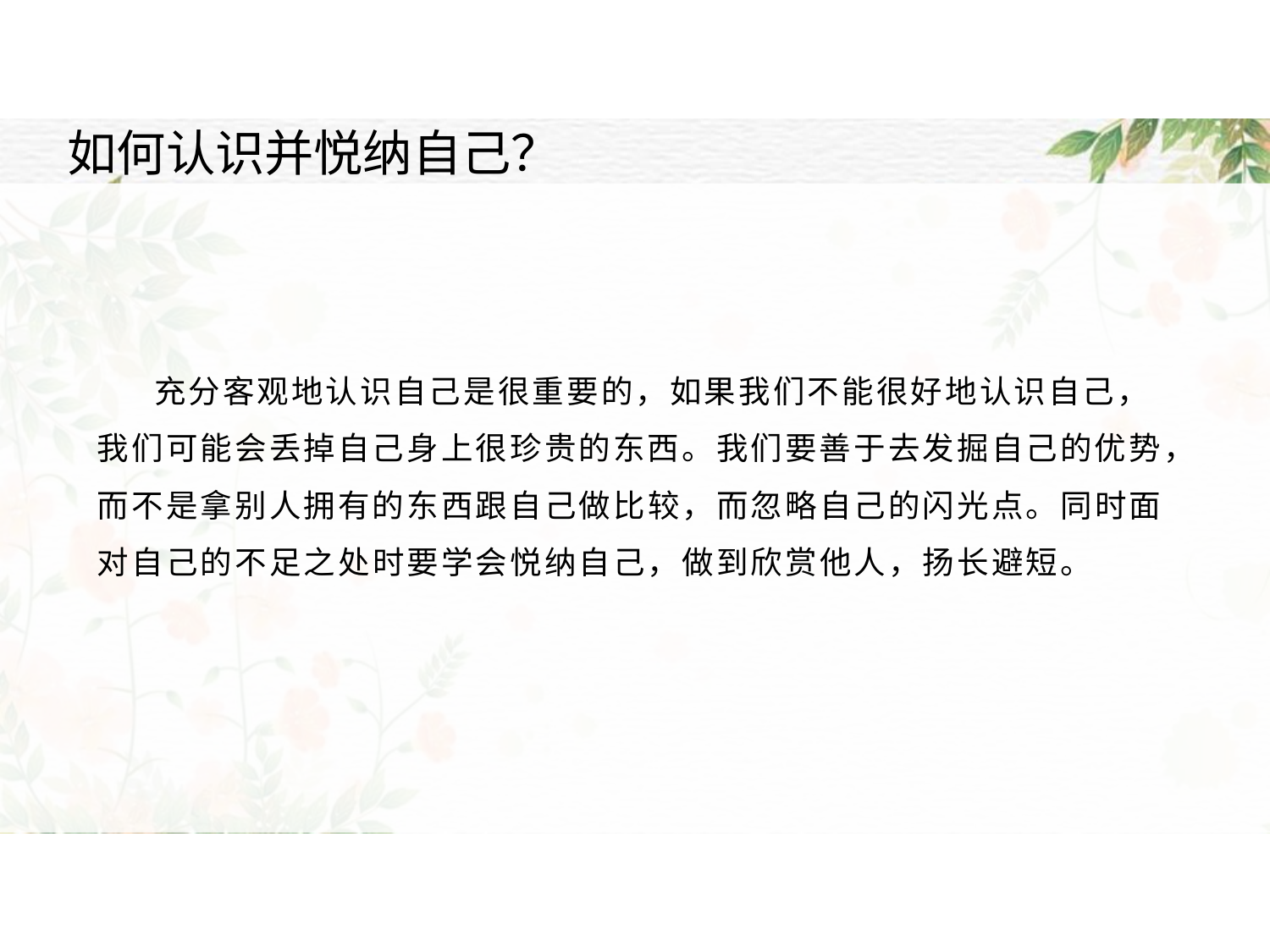

如何认识并悦纳自己？
     充分客观地认识自己是很重要的，如果我们不能很好地认识自己，我们可能会丢掉自己身上很珍贵的东西。我们要善于去发掘自己的优势，而不是拿别人拥有的东西跟自己做比较，而忽略自己的闪光点。同时面对自己的不足之处时要学会悦纳自己，做到欣赏他人，扬长避短。